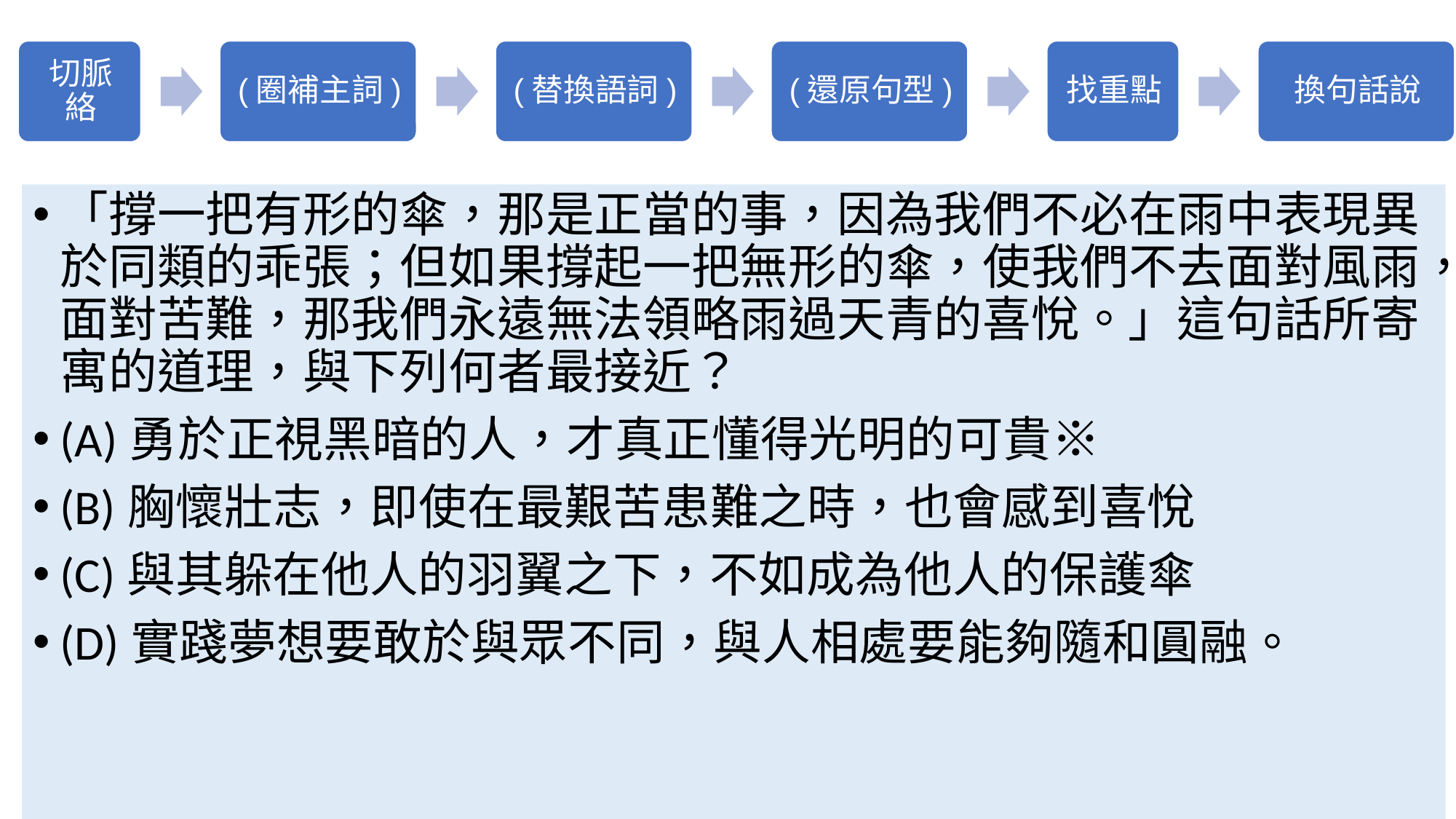

切脈絡

(圈補主詞)

(替換語詞)

(還原句型)

找重點

換句話說
「撐一把有形的傘，那是正當的事，因為我們不必在雨中表現異於同類的乖張；但如果撐起一把無形的傘，使我們不去面對風雨，面對苦難，那我們永遠無法領略雨過天青的喜悅。」這句話所寄寓的道理，與下列何者最接近？
(A)勇於正視黑暗的人，才真正懂得光明的可貴※
(B)胸懷壯志，即使在最艱苦患難之時，也會感到喜悅
(C)與其躲在他人的羽翼之下，不如成為他人的保護傘
(D)實踐夢想要敢於與眾不同，與人相處要能夠隨和圓融。